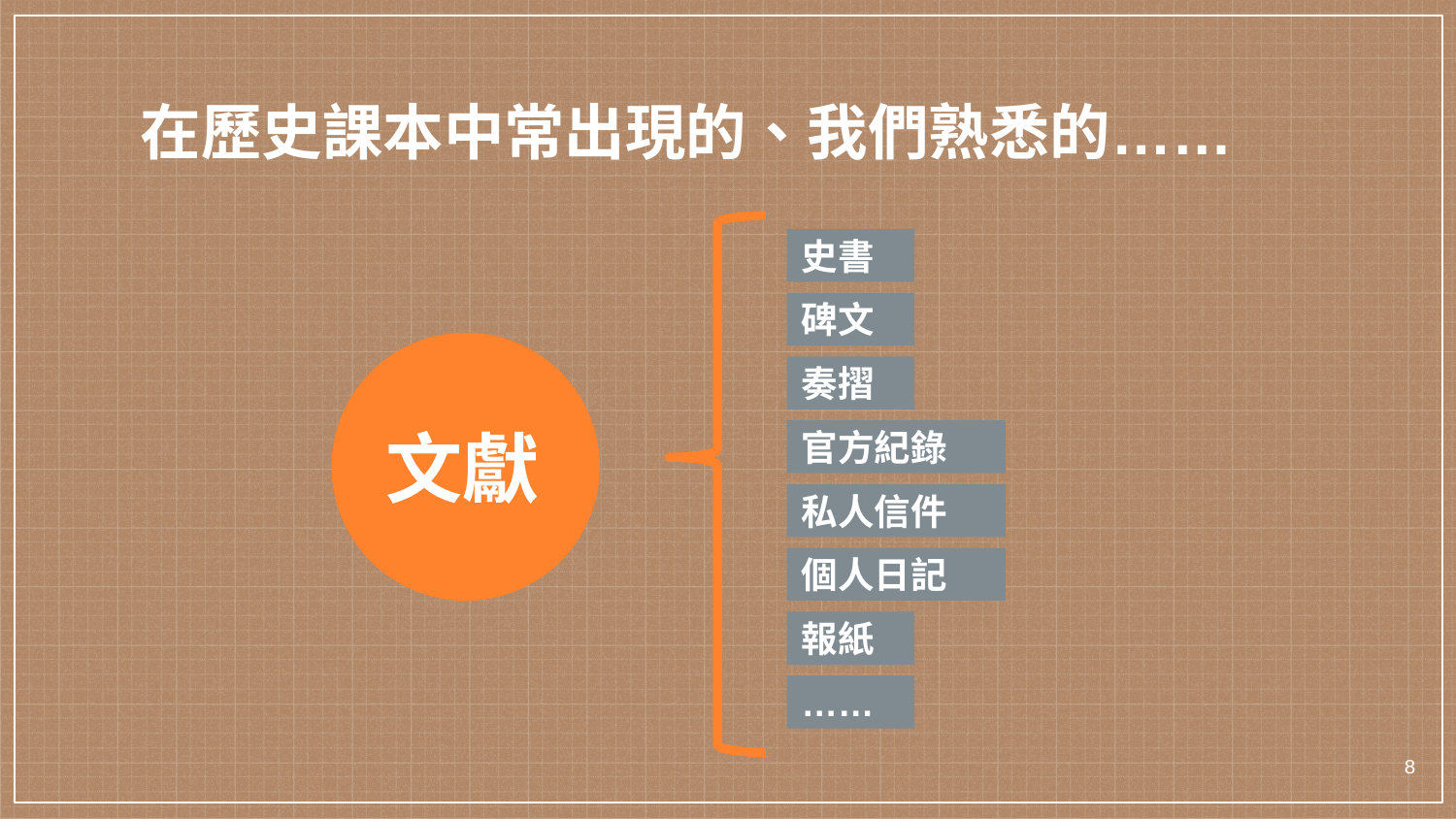

在歷史課本中常出現的、我們熟悉的……

史書
碑文
文獻
奏摺
官方紀錄
私人信件
個人日記
報紙
……
8